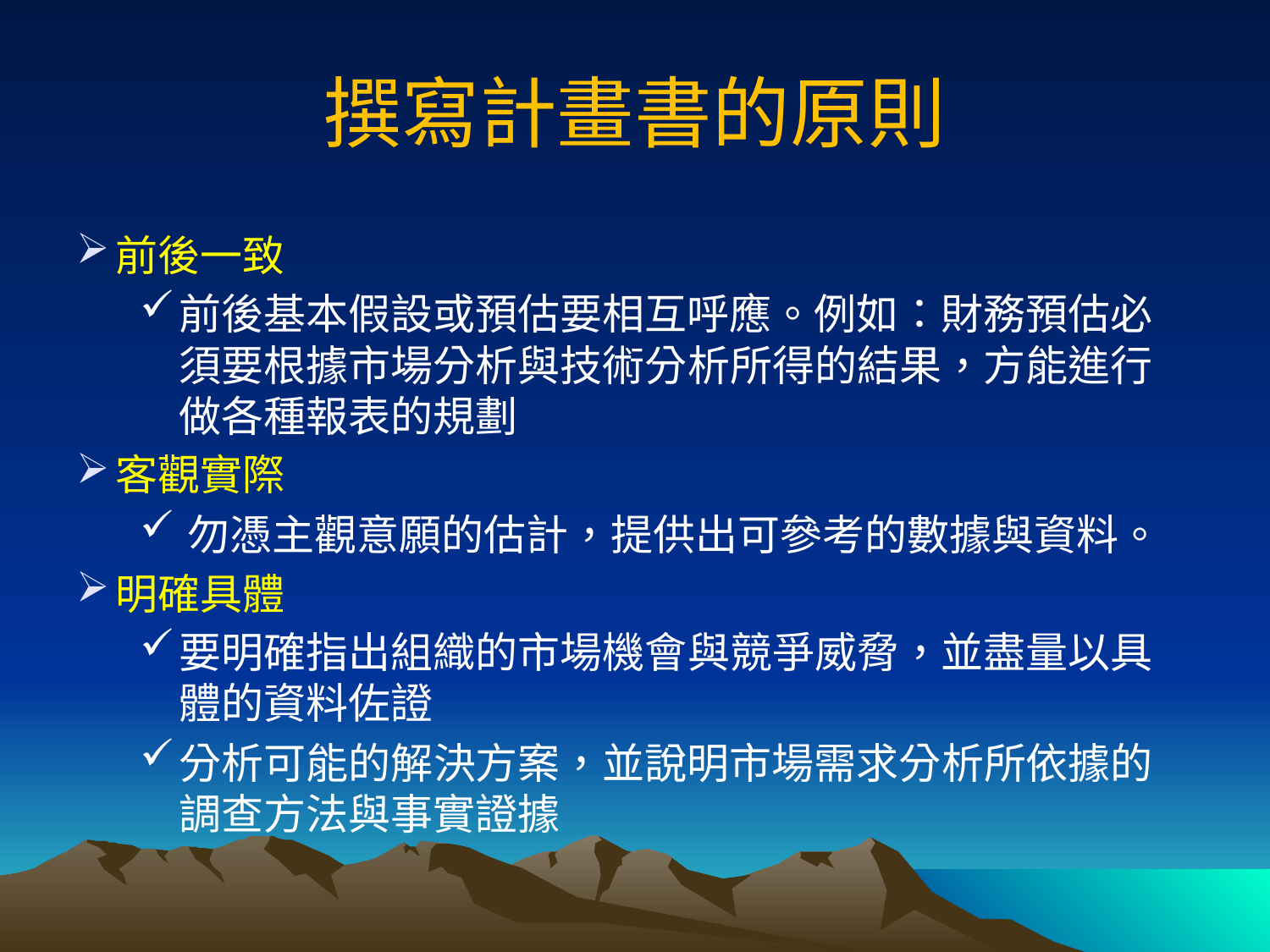

# 撰寫計畫書的原則
前後一致
前後基本假設或預估要相互呼應。例如：財務預估必須要根據市場分析與技術分析所得的結果，方能進行做各種報表的規劃
客觀實際
勿憑主觀意願的估計，提供出可參考的數據與資料。
明確具體
要明確指出組織的市場機會與競爭威脅，並盡量以具體的資料佐證
分析可能的解決方案，並說明市場需求分析所依據的調查方法與事實證據